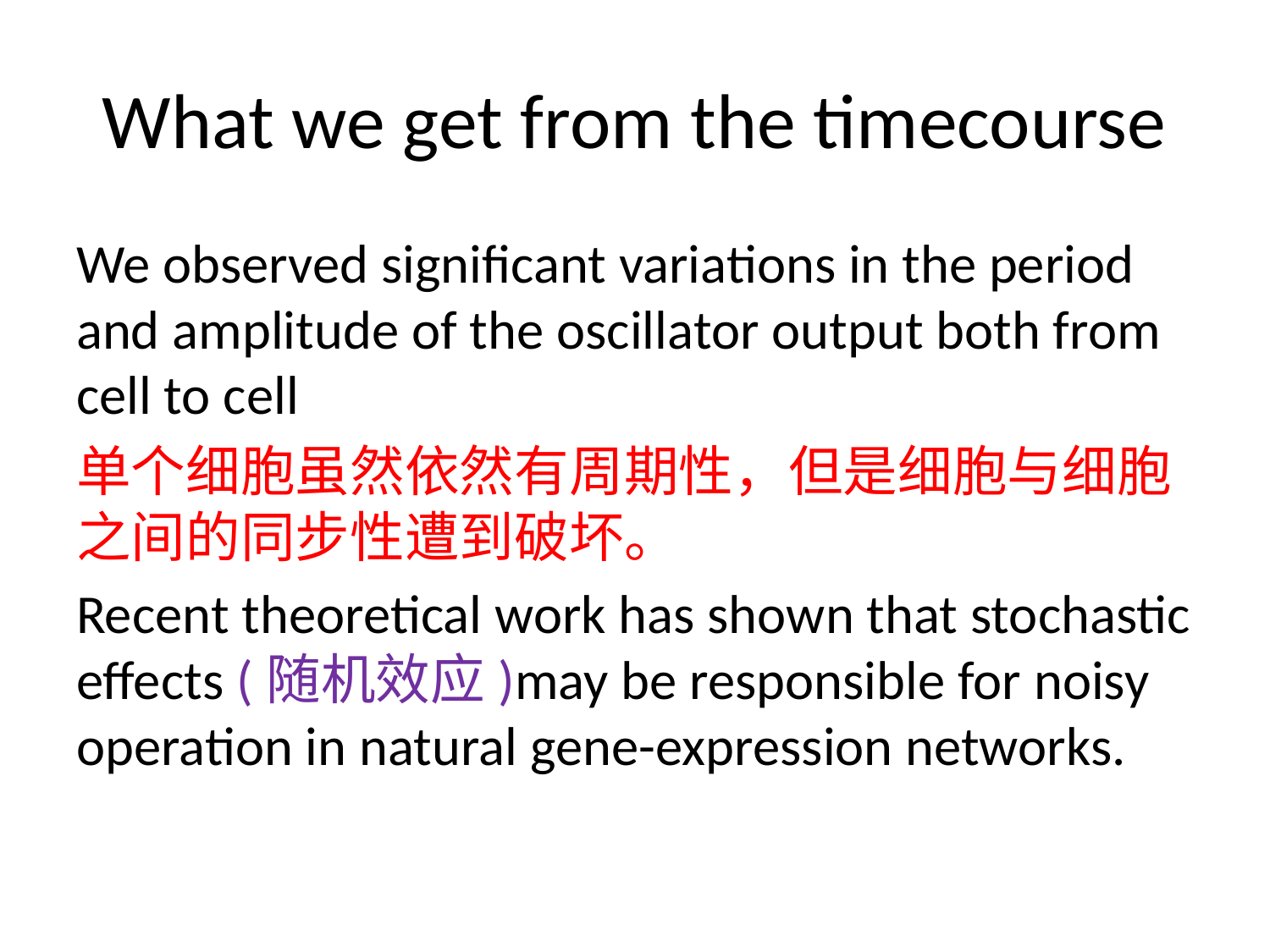

# What we get from the timecourse
We observed significant variations in the period and amplitude of the oscillator output both from cell to cell
单个细胞虽然依然有周期性，但是细胞与细胞之间的同步性遭到破坏。
Recent theoretical work has shown that stochastic effects (随机效应)may be responsible for noisy operation in natural gene-expression networks.